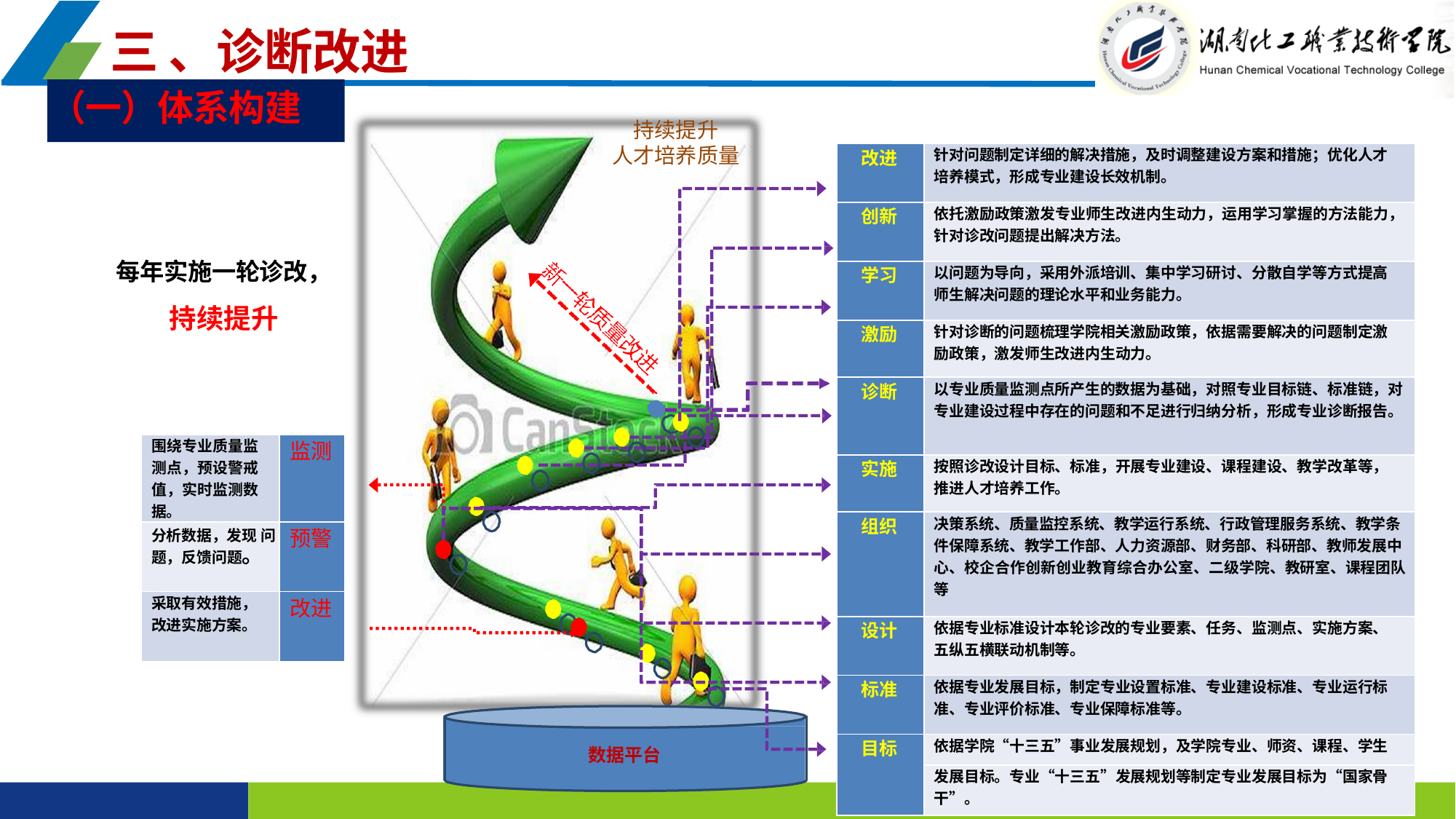

三 、诊断改进

（一）体系构建

持续提升 人才培养质量
| 改进 | 针对问题制定详细的解决措施，及时调整建设方案和措施；优化人才 培养模式，形成专业建设长效机制。 |
| --- | --- |
| 创新 | 依托激励政策激发专业师生改进内生动力，运用学习掌握的方法能力， 针对诊改问题提出解决方法。 |
| 学习 | 以问题为导向，采用外派培训、集中学习研讨、分散自学等方式提高师生解决问题的理论水平和业务能力。 |
| 激励 | 针对诊断的问题梳理学院相关激励政策，依据需要解决的问题制定激 励政策，激发师生改进内生动力。 |
| 诊断 | 以专业质量监测点所产生的数据为基础，对照专业目标链、标准链，对专业建设过程中存在的问题和不足进行归纳分析，形成专业诊断报告。 |
| 实施 | 按照诊改设计目标、标准，开展专业建设、课程建设、教学改革等， 推进人才培养工作。 |
| 组织 | 决策系统、质量监控系统、教学运行系统、行政管理服务系统、教学条件保障系统、教学工作部、人力资源部、财务部、科研部、教师发展中心、校企合作创新创业教育综合办公室、二级学院、教研室、课程团队等 |
| 设计 | 依据专业标准设计本轮诊改的专业要素、任务、监测点、实施方案、 五纵五横联动机制等。 |
| 标准 | 依据专业发展目标，制定专业设置标准、专业建设标准、专业运行标 准、专业评价标准、专业保障标准等。 |
| 目标 | 依据学院“十三五”事业发展规划，及学院专业、师资、课程、学生 |
|  | 发展目标。专业“十三五”发展规划等制定专业发展目标为“国家骨 |
|  | 干”。 |

每年实施一轮诊改，

持续提升

| 围绕专业质量监 测点，预设警戒 值，实时监测数 据。 | 监测 |
| --- | --- |
| 分析数据，发现 问题，反馈问题。 | 预警 |
| 采取有效措施， 改进实施方案。 | 改进 |

数据平台